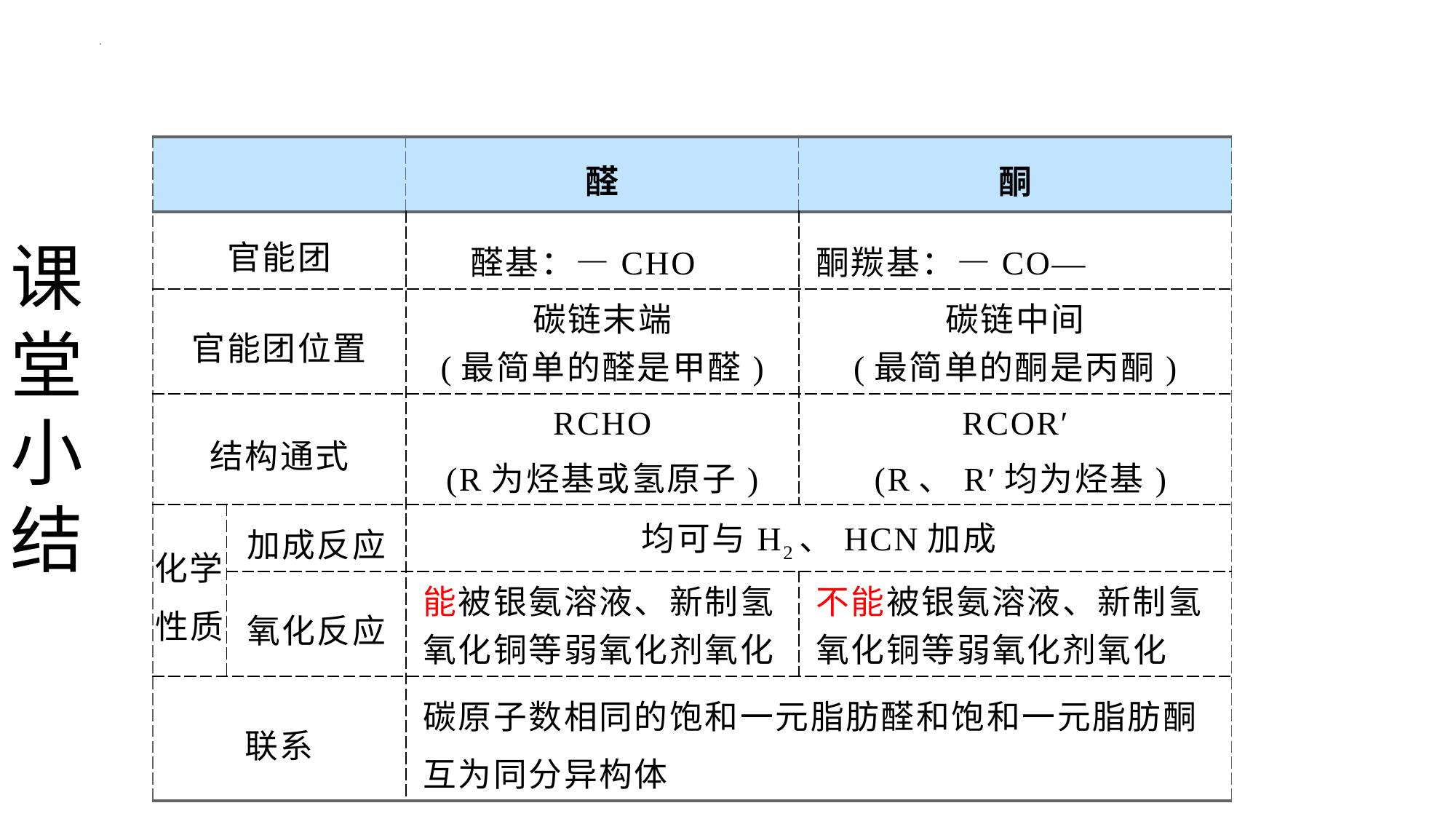

|  |  | 醛 | 酮 |
| --- | --- | --- | --- |
| 官能团 |  | 醛基：—CHO | 酮羰基：—CO— |
| 官能团位置 |  | 碳链末端 (最简单的醛是甲醛) | 碳链中间 (最简单的酮是丙酮) |
| 结构通式 |  | RCHO (R为烃基或氢原子) | RCOR′ (R、R′均为烃基) |
| 化学性质 | 加成反应 | 均可与H2、HCN加成 |  |
|  | 氧化反应 | 能被银氨溶液、新制氢氧化铜等弱氧化剂氧化 | 不能被银氨溶液、新制氢氧化铜等弱氧化剂氧化 |
| 联系 |  | 碳原子数相同的饱和一元脂肪醛和饱和一元脂肪酮互为同分异构体 |  |
课堂小结